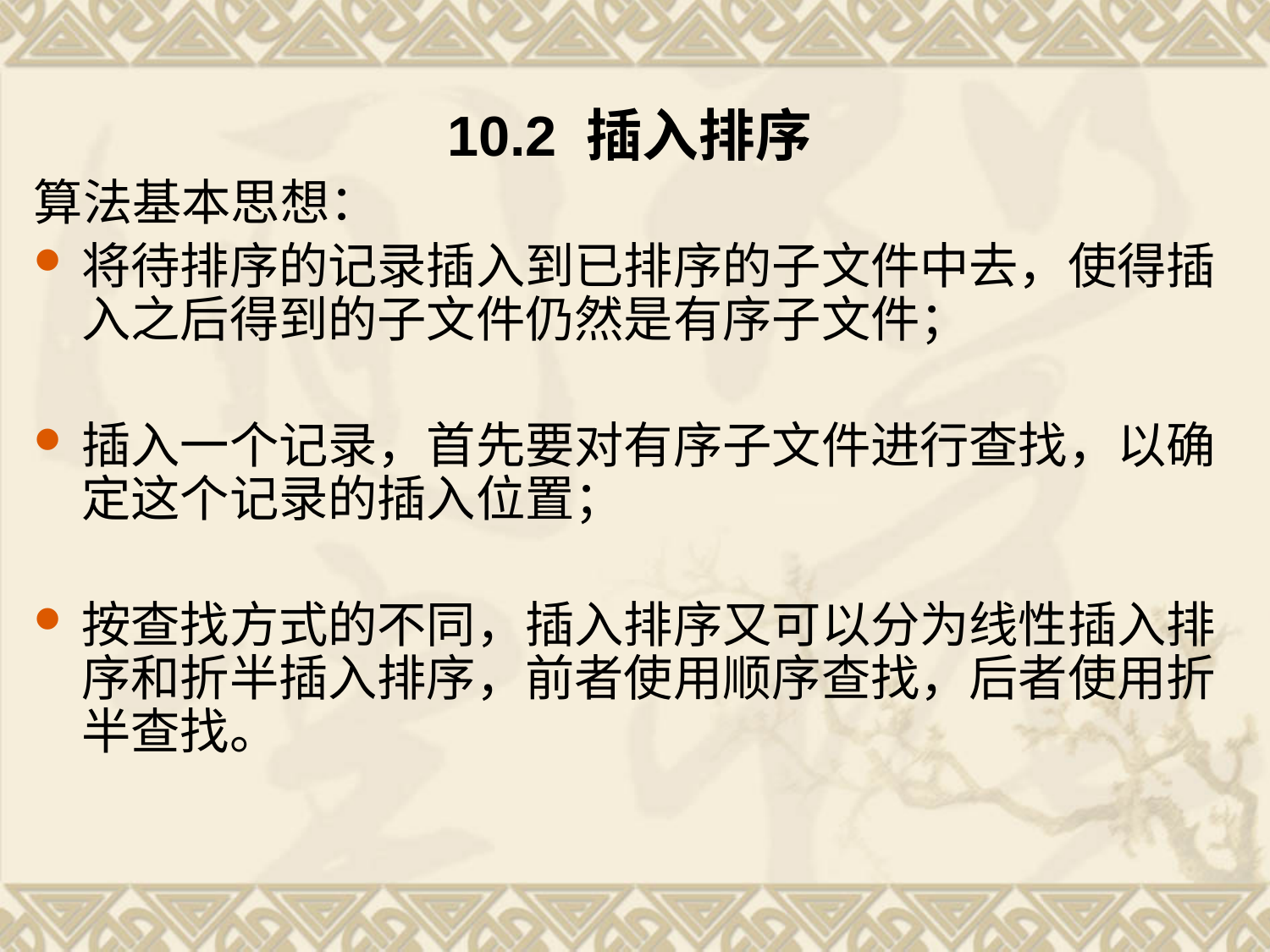

10.2 插入排序
算法基本思想：
将待排序的记录插入到已排序的子文件中去，使得插入之后得到的子文件仍然是有序子文件；

插入一个记录，首先要对有序子文件进行查找，以确定这个记录的插入位置；

按查找方式的不同，插入排序又可以分为线性插入排序和折半插入排序，前者使用顺序查找，后者使用折半查找。